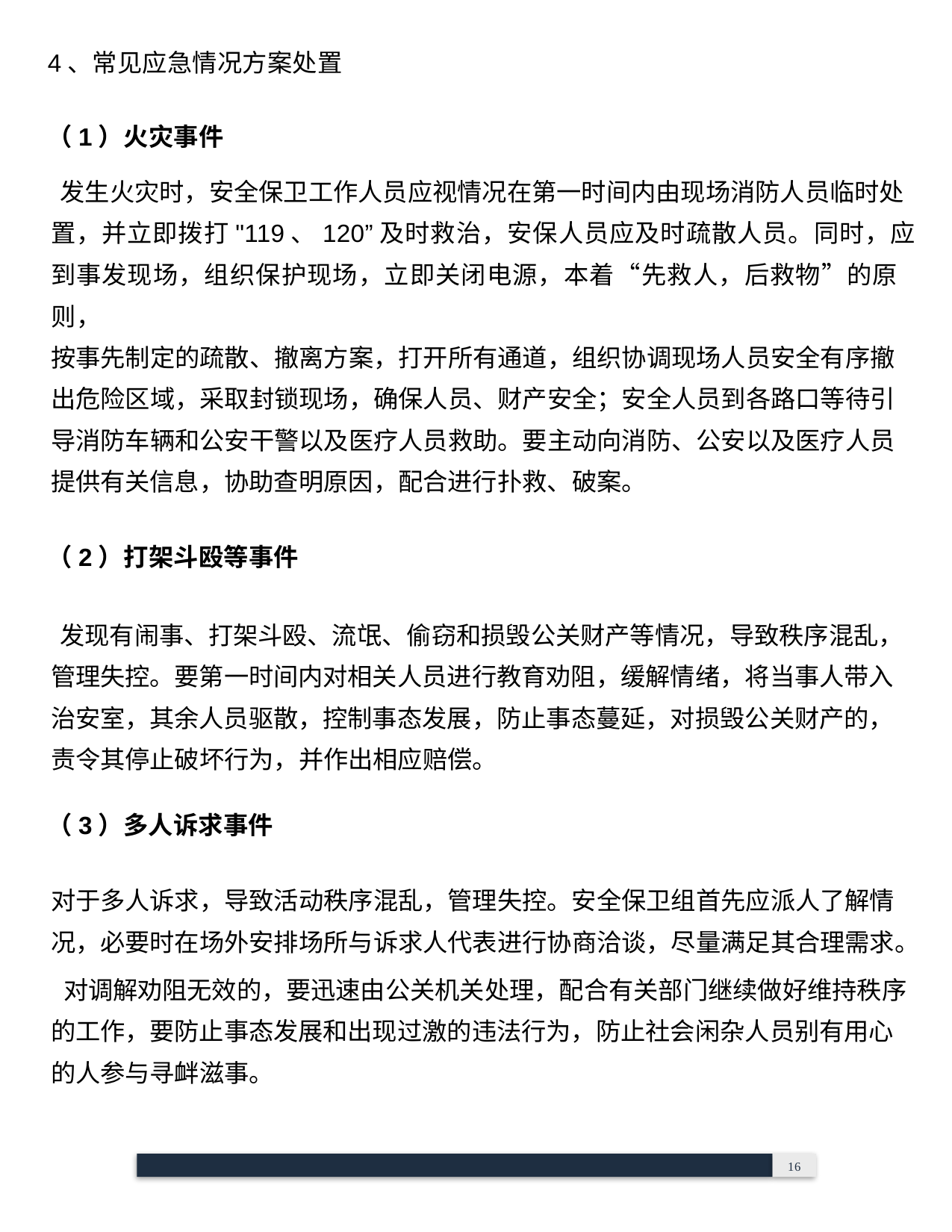

4、常见应急情况方案处置

（1）火灾事件

发生火灾时，安全保卫工作人员应视情况在第一时间内由现场消防人员临时处
置，并立即拨打"119、120”及时救治，安保人员应及时疏散人员。同时，应到事发现场，组织保护现场，立即关闭电源，本着“先救人，后救物”的原则，
按事先制定的疏散、撤离方案，打开所有通道，组织协调现场人员安全有序撤
出危险区域，采取封锁现场，确保人员、财产安全；安全人员到各路口等待引
导消防车辆和公安干警以及医疗人员救助。要主动向消防、公安以及医疗人员
提供有关信息，协助查明原因，配合进行扑救、破案。

（2）打架斗殴等事件

发现有闹事、打架斗殴、流氓、偷窃和损毁公关财产等情况，导致秩序混乱，
管理失控。要第一时间内对相关人员进行教育劝阻，缓解情绪，将当事人带入
治安室，其余人员驱散，控制事态发展，防止事态蔓延，对损毁公关财产的，
责令其停止破坏行为，并作出相应赔偿。

（3）多人诉求事件

对于多人诉求，导致活动秩序混乱，管理失控。安全保卫组首先应派人了解情

况，必要时在场外安排场所与诉求人代表进行协商洽谈，尽量满足其合理需求。
对调解劝阻无效的，要迅速由公关机关处理，配合有关部门继续做好维持秩序
的工作，要防止事态发展和出现过激的违法行为，防止社会闲杂人员别有用心
的人参与寻衅滋事。

   	16